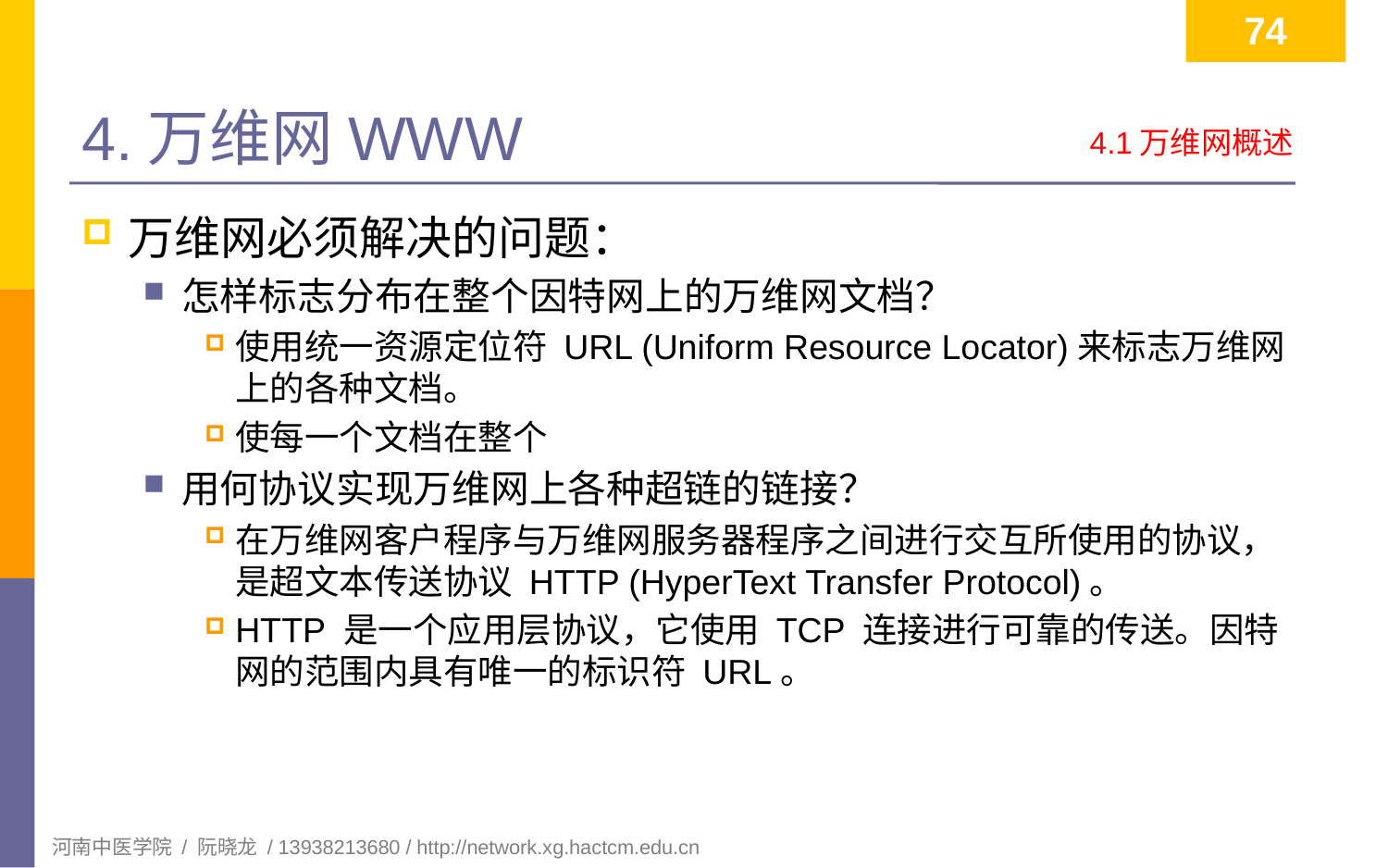

74
# 4.万维网WWW
4.1万维网概述
万维网必须解决的问题：
怎样标志分布在整个因特网上的万维网文档？
使用统一资源定位符 URL (Uniform Resource Locator)来标志万维网上的各种文档。
使每一个文档在整个
用何协议实现万维网上各种超链的链接？
在万维网客户程序与万维网服务器程序之间进行交互所使用的协议，是超文本传送协议 HTTP (HyperText Transfer Protocol)。
HTTP 是一个应用层协议，它使用 TCP 连接进行可靠的传送。因特网的范围内具有唯一的标识符 URL。